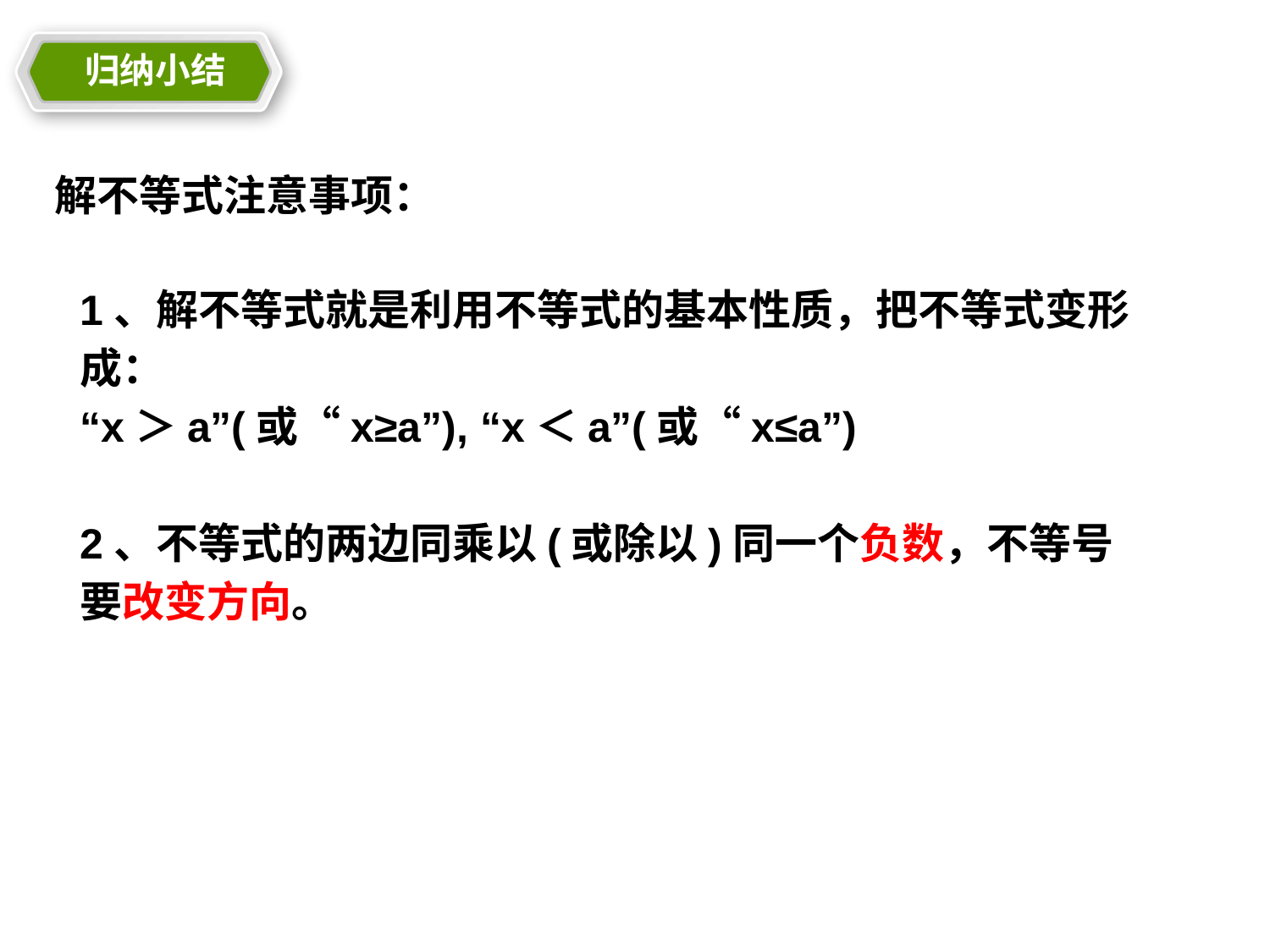

归纳小结
教学目标
21cnjy.com
解不等式注意事项：
1、解不等式就是利用不等式的基本性质，把不等式变形成：
“x＞a”(或“x≥a”), “x＜a”(或“x≤a”)

2、不等式的两边同乘以(或除以)同一个负数，不等号要改变方向。